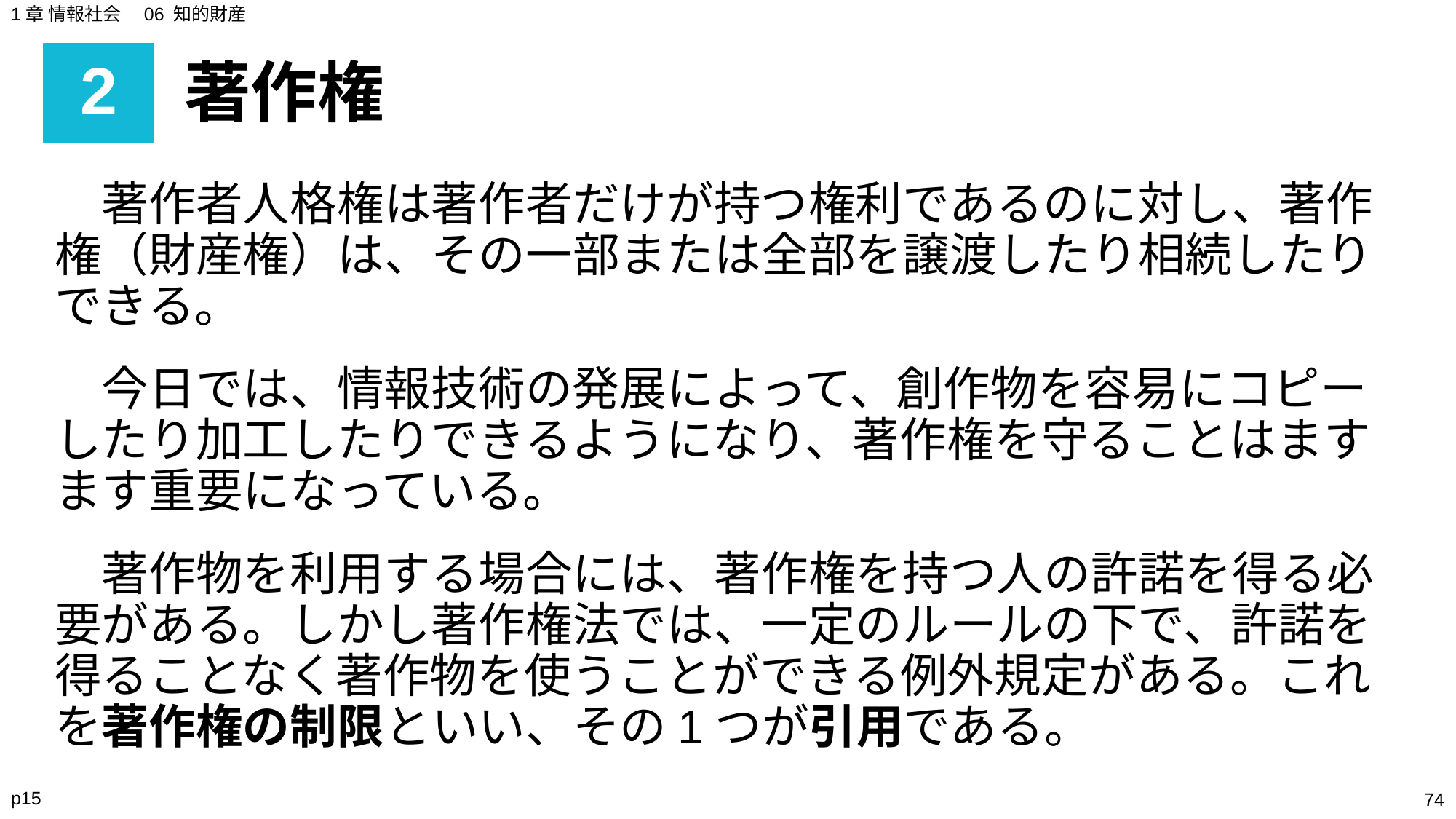

1章 情報社会　06 知的財産

# 2
著作権
　著作者人格権は著作者だけが持つ権利であるのに対し、著作権（財産権）は、その一部または全部を譲渡したり相続したりできる。
　今日では、情報技術の発展によって、創作物を容易にコピーしたり加工したりできるようになり、著作権を守ることはますます重要になっている。
　著作物を利用する場合には、著作権を持つ人の許諾を得る必要がある。しかし著作権法では、一定のルールの下で、許諾を得ることなく著作物を使うことができる例外規定がある。これを著作権の制限といい、その1つが引用である。

p15
74